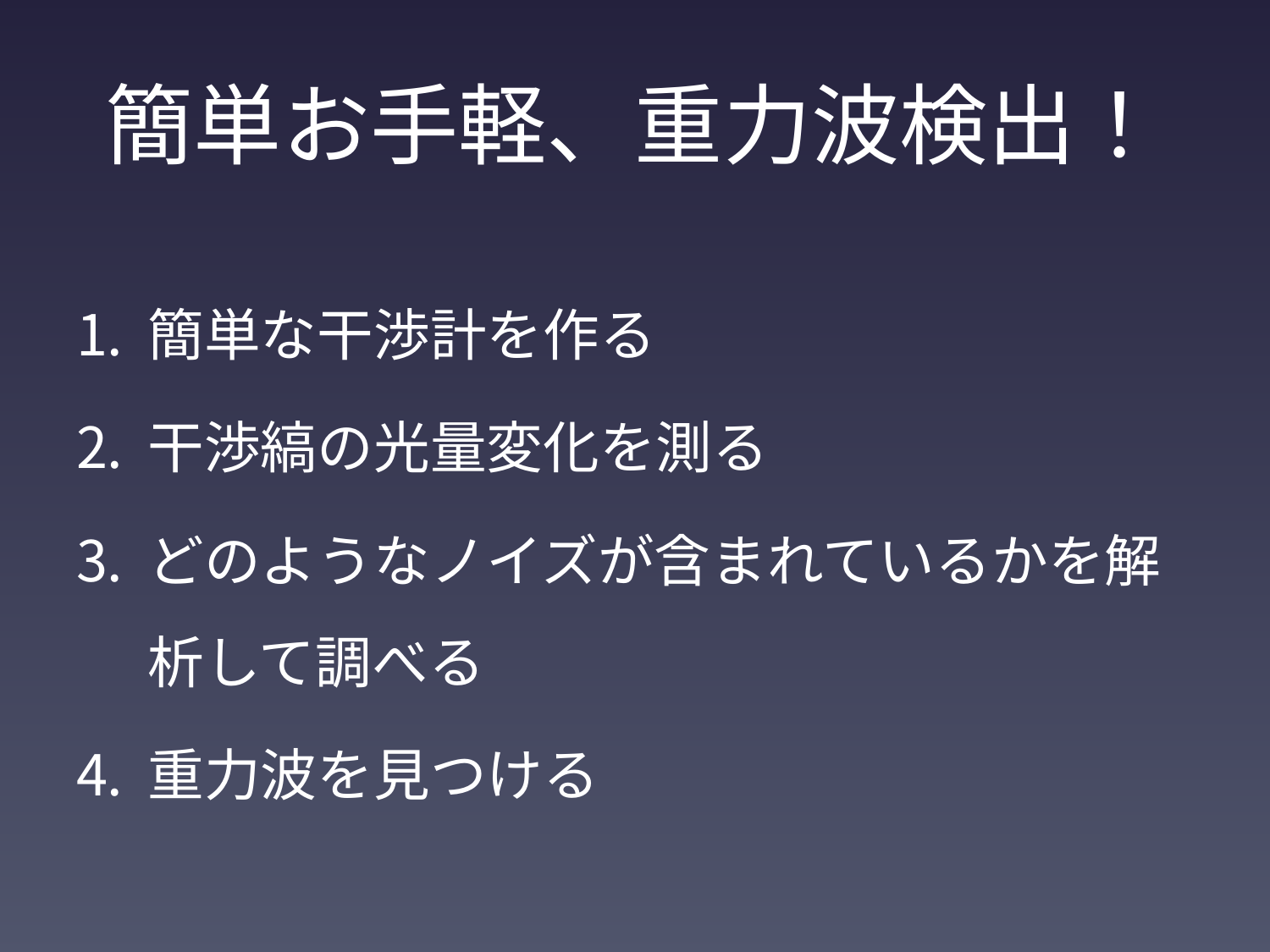

# 簡単お手軽、重力波検出！
簡単な干渉計を作る
干渉縞の光量変化を測る
どのようなノイズが含まれているかを解析して調べる
重力波を見つける